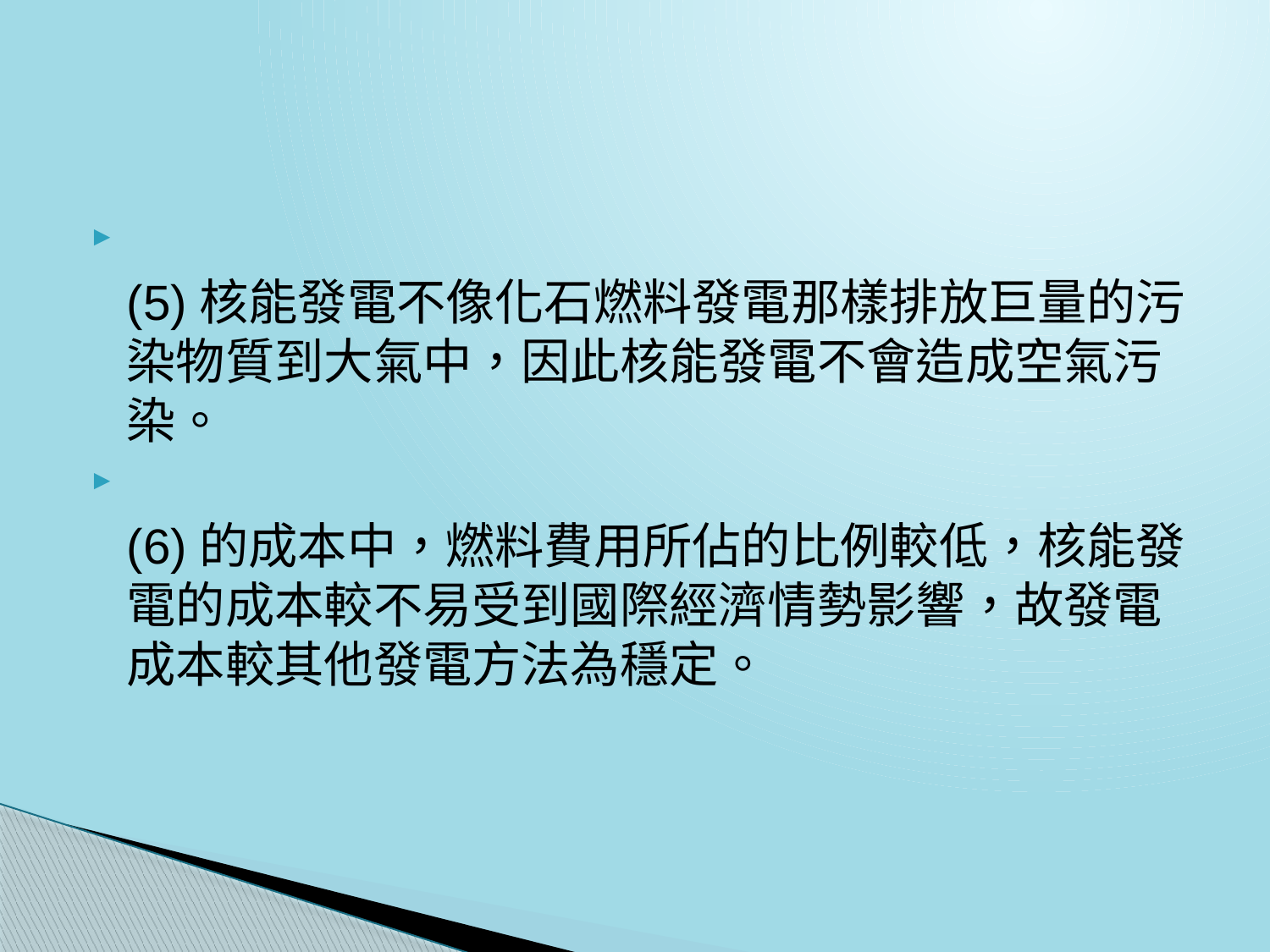

#
(5)核能發電不像化石燃料發電那樣排放巨量的污染物質到大氣中，因此核能發電不會造成空氣污染。
(6)的成本中，燃料費用所佔的比例較低，核能發電的成本較不易受到國際經濟情勢影響，故發電成本較其他發電方法為穩定。